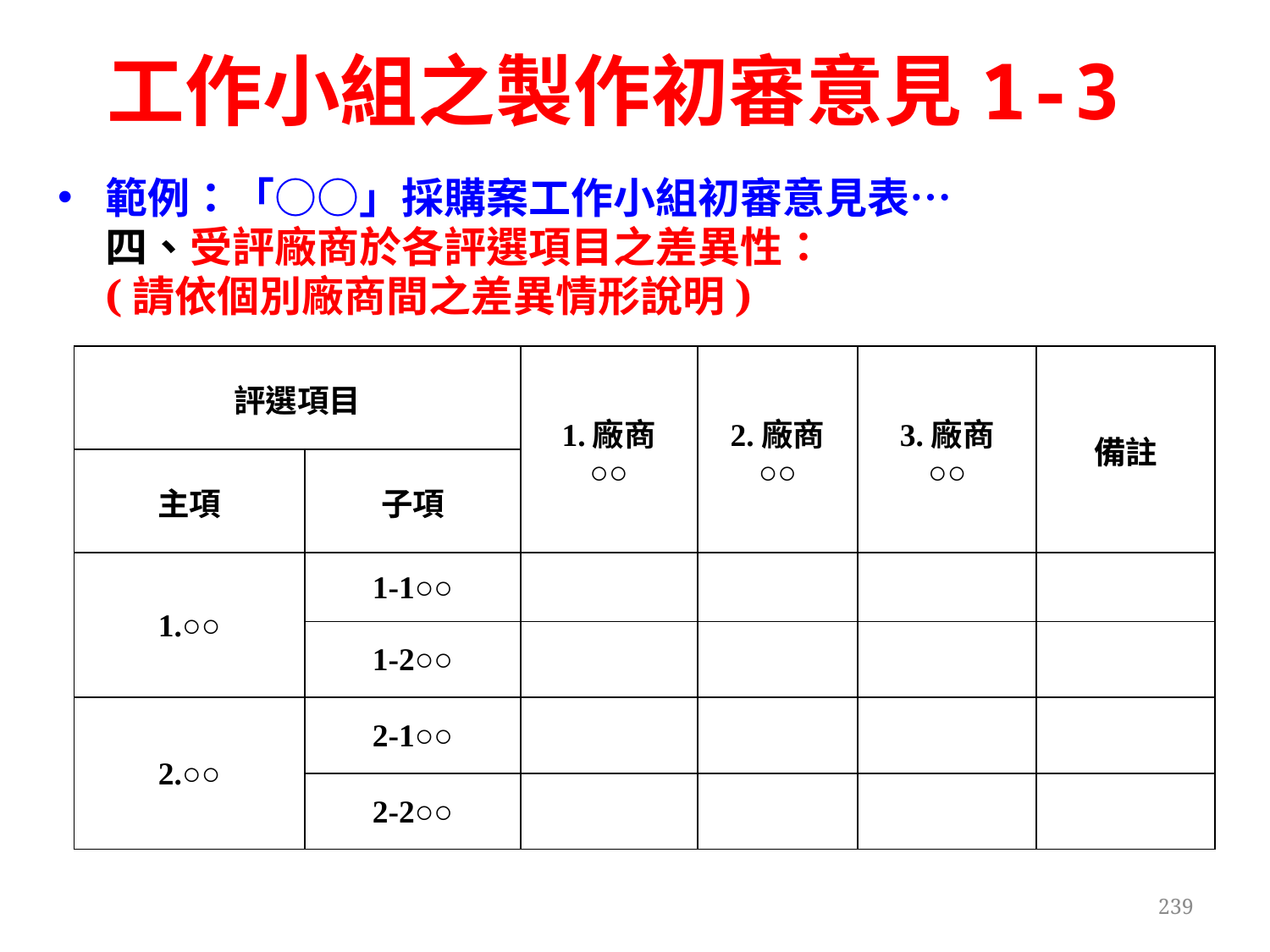

# 工作小組之製作初審意見1-3
範例：「○○」採購案工作小組初審意見表…
四、受評廠商於各評選項目之差異性：
(請依個別廠商間之差異情形說明)
| 評選項目 |  | 1.廠商 ○○ | 2.廠商 ○○ | 3.廠商 ○○ | 備註 |
| --- | --- | --- | --- | --- | --- |
| 主項 | 子項 |  |  |  |  |
| 1.○○ | 1-1○○ |  |  |  |  |
|  | 1-2○○ |  |  |  |  |
| 2.○○ | 2-1○○ |  |  |  |  |
|  | 2-2○○ |  |  |  |  |
239